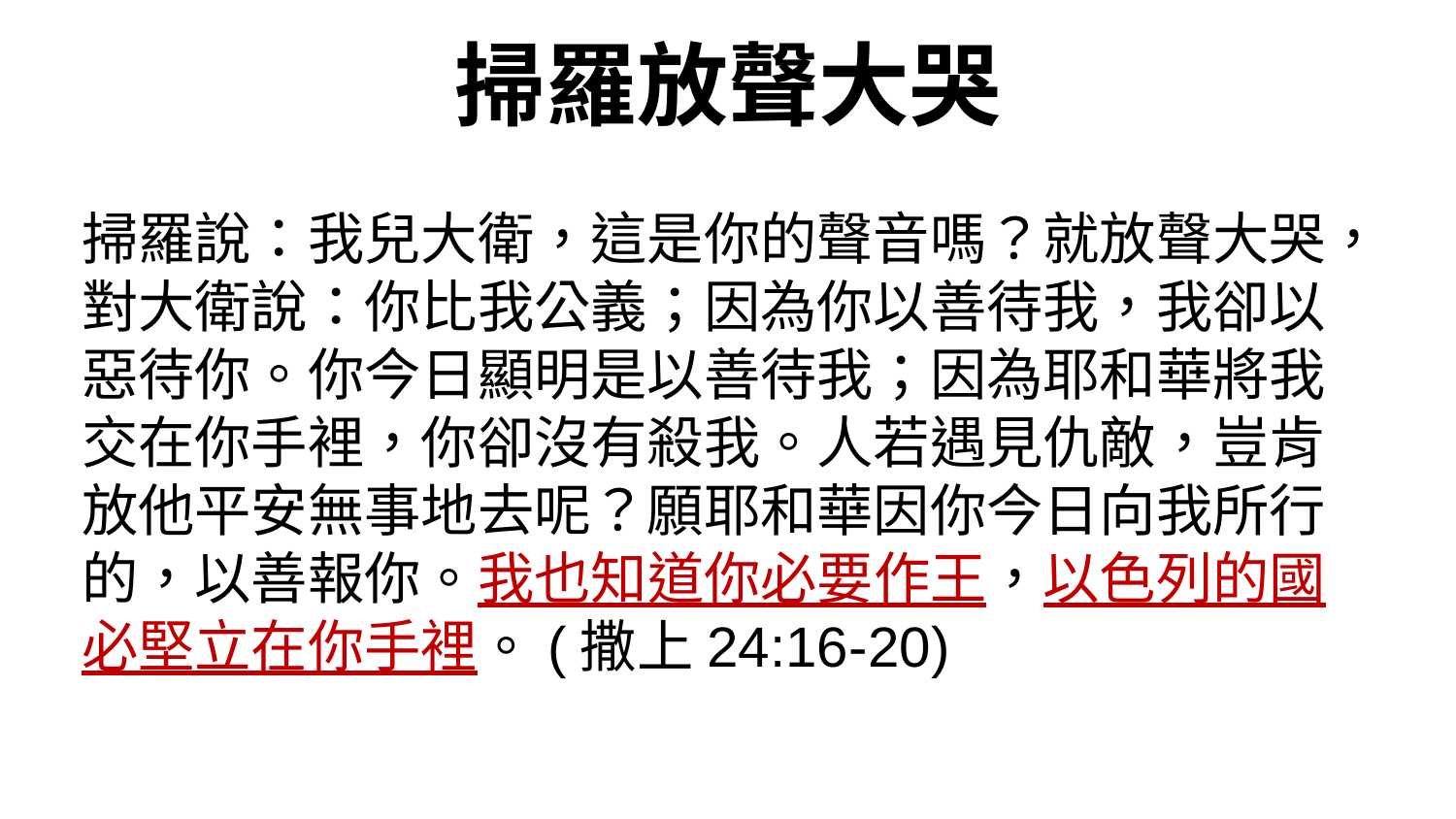

掃羅放聲大哭
掃羅說：我兒大衛，這是你的聲音嗎？就放聲大哭，對大衛說：你比我公義；因為你以善待我，我卻以惡待你。你今日顯明是以善待我；因為耶和華將我交在你手裡，你卻沒有殺我。人若遇見仇敵，豈肯放他平安無事地去呢？願耶和華因你今日向我所行的，以善報你。我也知道你必要作王，以色列的國必堅立在你手裡。(撒上24:16-20)